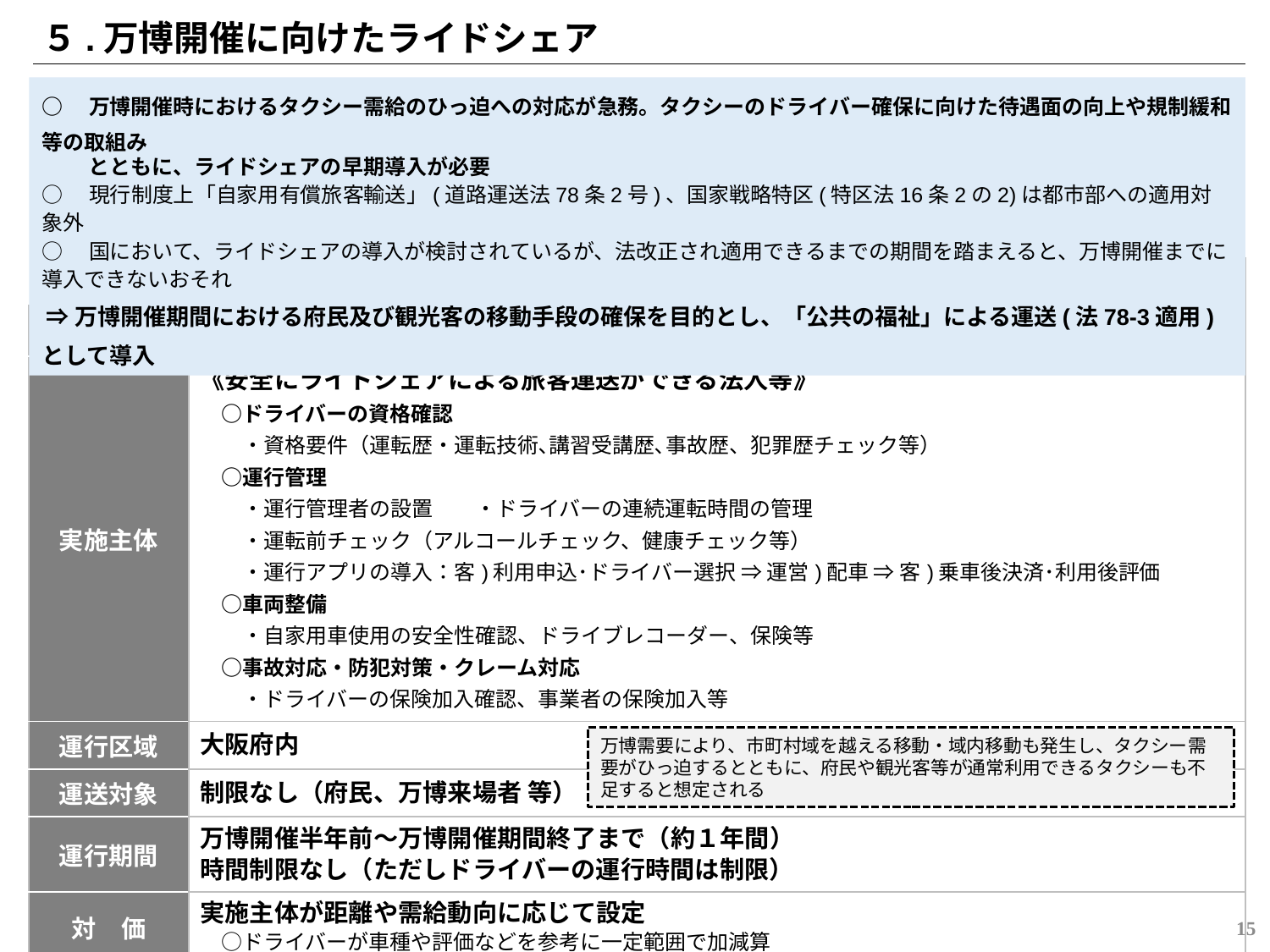

５.万博開催に向けたライドシェア
○　万博開催時におけるタクシー需給のひっ迫への対応が急務。タクシーのドライバー確保に向けた待遇面の向上や規制緩和等の取組み
　　 とともに、ライドシェアの早期導入が必要
○　現行制度上「自家用有償旅客輸送」(道路運送法78条2号)、国家戦略特区(特区法16条2の2)は都市部への適用対象外
○　国において、ライドシェアの導入が検討されているが、法改正され適用できるまでの期間を踏まえると、万博開催までに導入できないおそれ
 ⇒万博開催期間における府民及び観光客の移動手段の確保を目的とし、「公共の福祉」による運送(法78-3適用)として導入
|  | 大阪・関西万博ライドシェア制度（仮称／法第78条第3号に基づく） |
| --- | --- |
| 目的等 | 《大阪・関西万博開催期間中における府民及び観光客の移動手段の確保》 |
| 実施主体 | 《安全にライドシェアによる旅客運送ができる法人等》 　○ドライバーの資格確認 　　・資格要件（運転歴・運転技術､講習受講歴､事故歴、犯罪歴チェック等） 　○運行管理 　　・運行管理者の設置　　・ドライバーの連続運転時間の管理 　　・運転前チェック（アルコールチェック、健康チェック等） 　　・運行アプリの導入：客)利用申込･ドライバー選択 ⇒ 運営)配車 ⇒ 客)乗車後決済･利用後評価 　○車両整備 　　・自家用車使用の安全性確認、ドライブレコーダー、保険等 　○事故対応・防犯対策・クレーム対応 　　・ドライバーの保険加入確認、事業者の保険加入等 |
| 運行区域 | 大阪府内 |
| 運送対象 | 制限なし（府民、万博来場者 等） |
| 運行期間 | 万博開催半年前～万博開催期間終了まで（約１年間） 時間制限なし（ただしドライバーの運行時間は制限） |
| 対　価 | 実施主体が距離や需給動向に応じて設定 　○ドライバーが車種や評価などを参考に一定範囲で加減算 |
万博需要により、市町村域を越える移動・域内移動も発生し、タクシー需要がひっ迫するとともに、府民や観光客等が通常利用できるタクシーも不足すると想定される
15